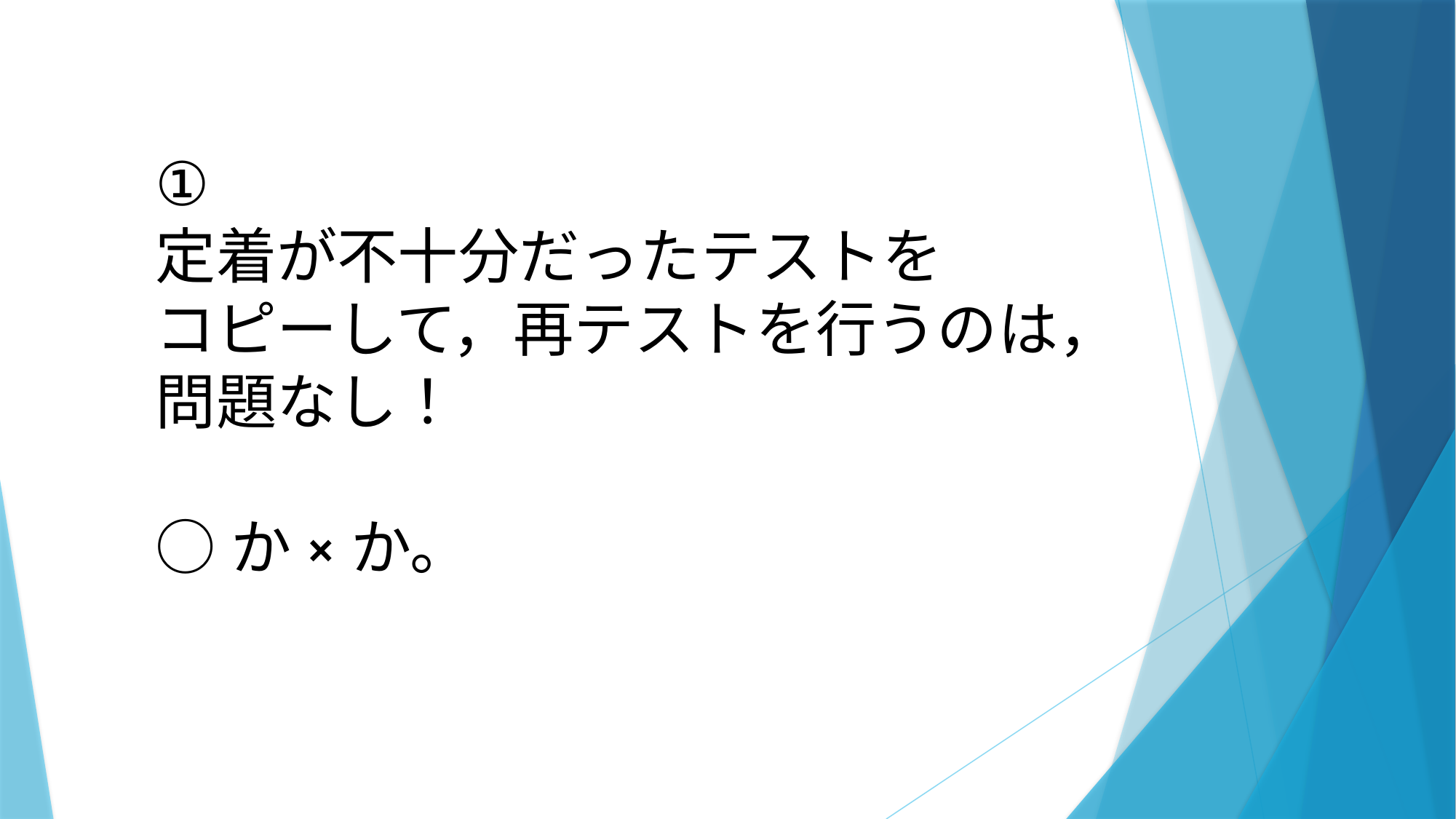

①
定着が不十分だったテストを
コピーして，再テストを行うのは，
問題なし！

○か×か。